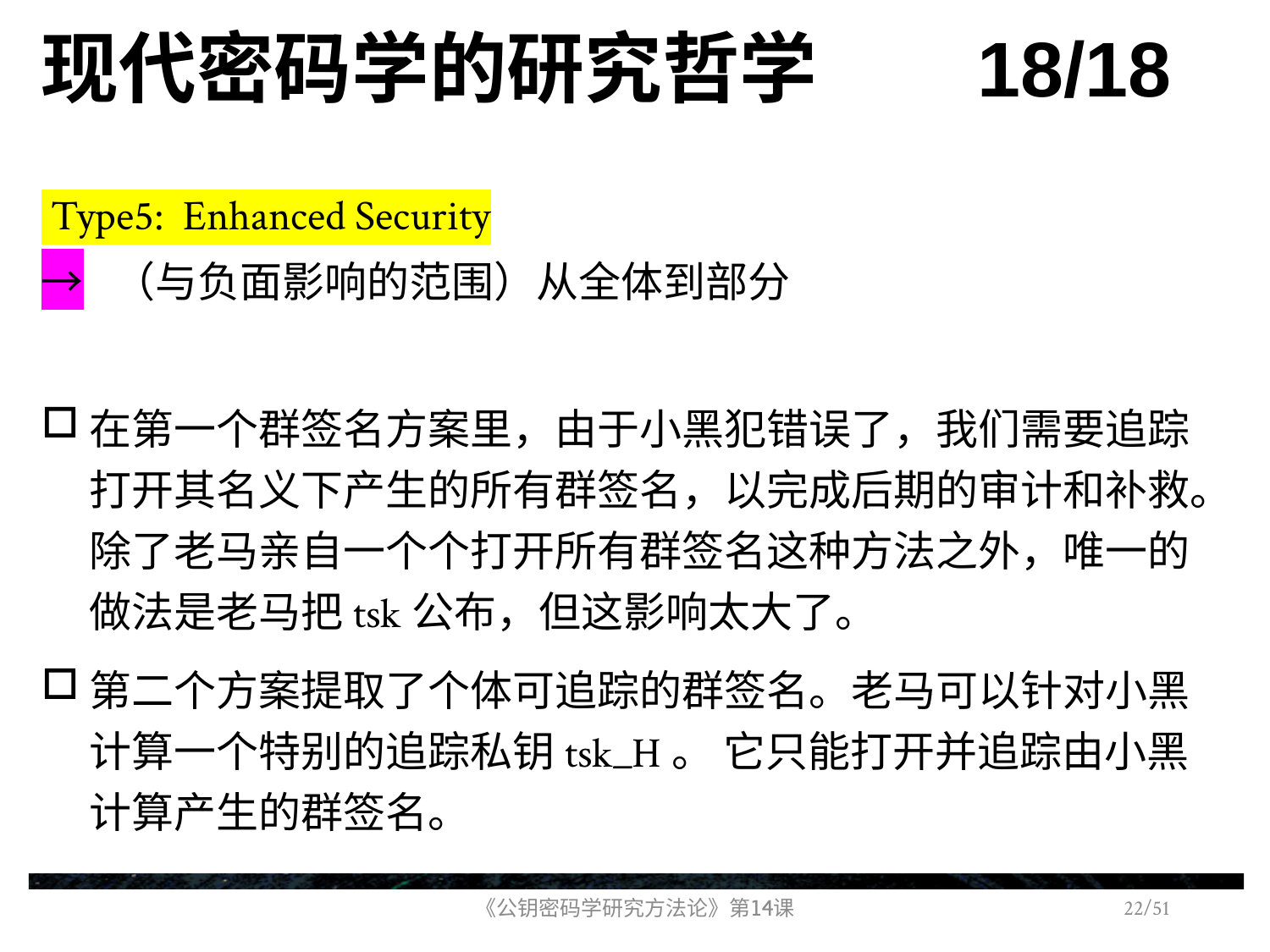

# 现代密码学的研究哲学        18/18
 Type5:  Enhanced Security
→  （与负面影响的范围）从全体到部分

在第一个群签名方案里，由于小黑犯错误了，我们需要追踪打开其名义下产生的所有群签名，以完成后期的审计和补救。除了老马亲自一个个打开所有群签名这种方法之外，唯一的做法是老马把tsk公布，但这影响太大了。
第二个方案提取了个体可追踪的群签名。老马可以针对小黑计算一个特别的追踪私钥tsk_H。 它只能打开并追踪由小黑计算产生的群签名。
《公钥密码学研究方法论》第14课
22/51